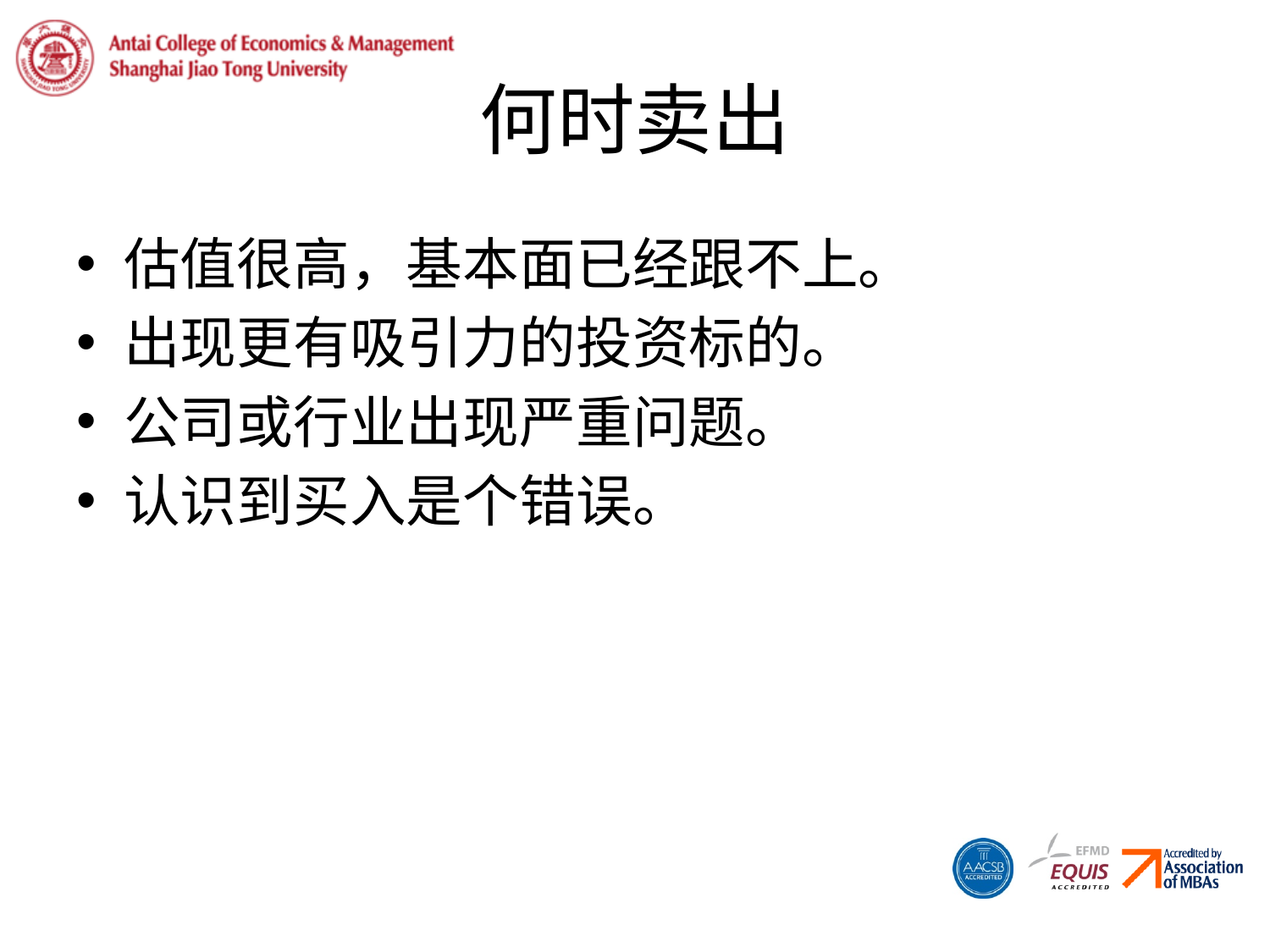

# 何时卖出
估值很高，基本面已经跟不上。
出现更有吸引力的投资标的。
公司或行业出现严重问题。
认识到买入是个错误。